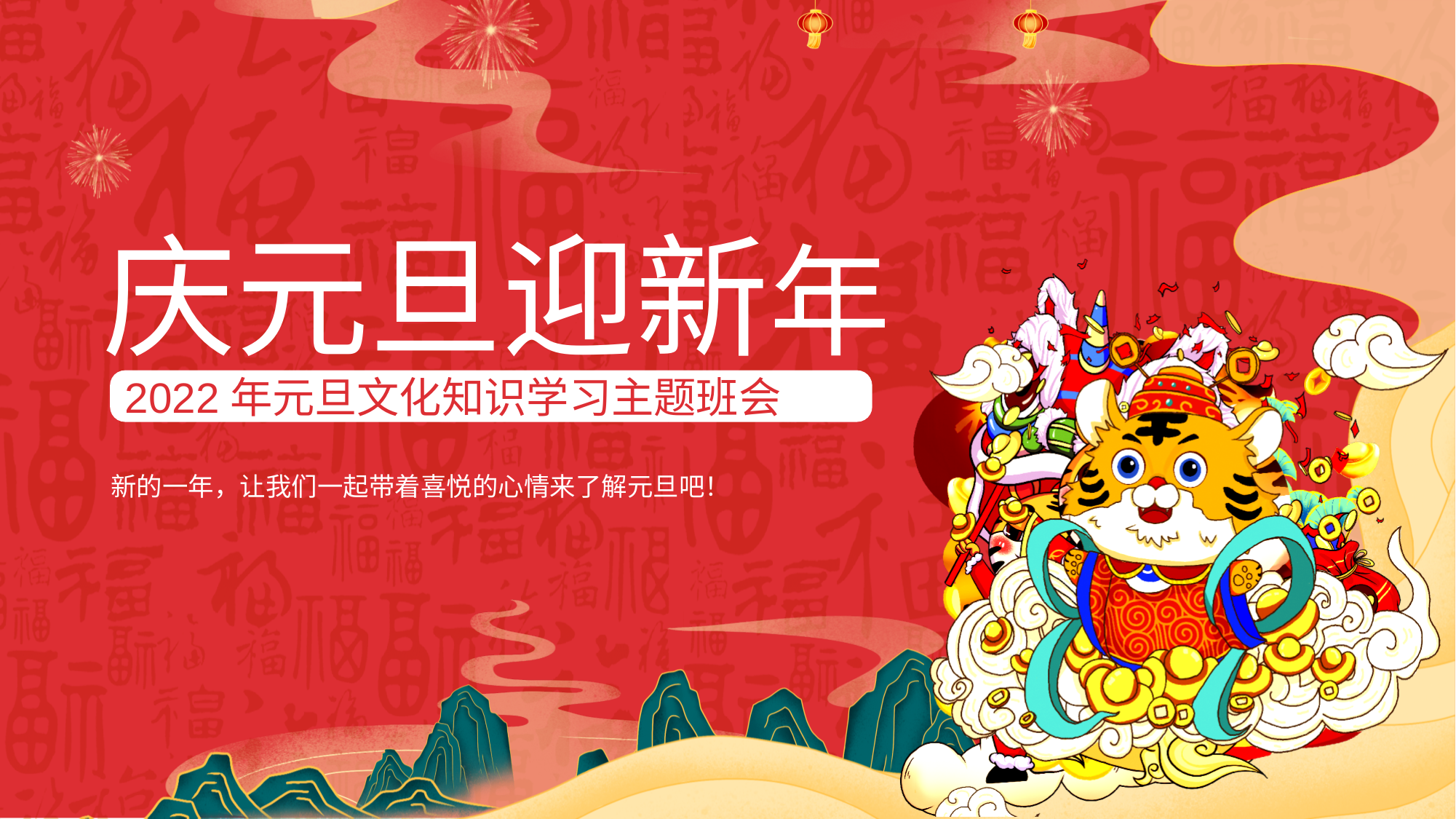

庆元旦迎新年
2022年元旦文化知识学习主题班会
新的一年，让我们一起带着喜悦的心情来了解元旦吧！